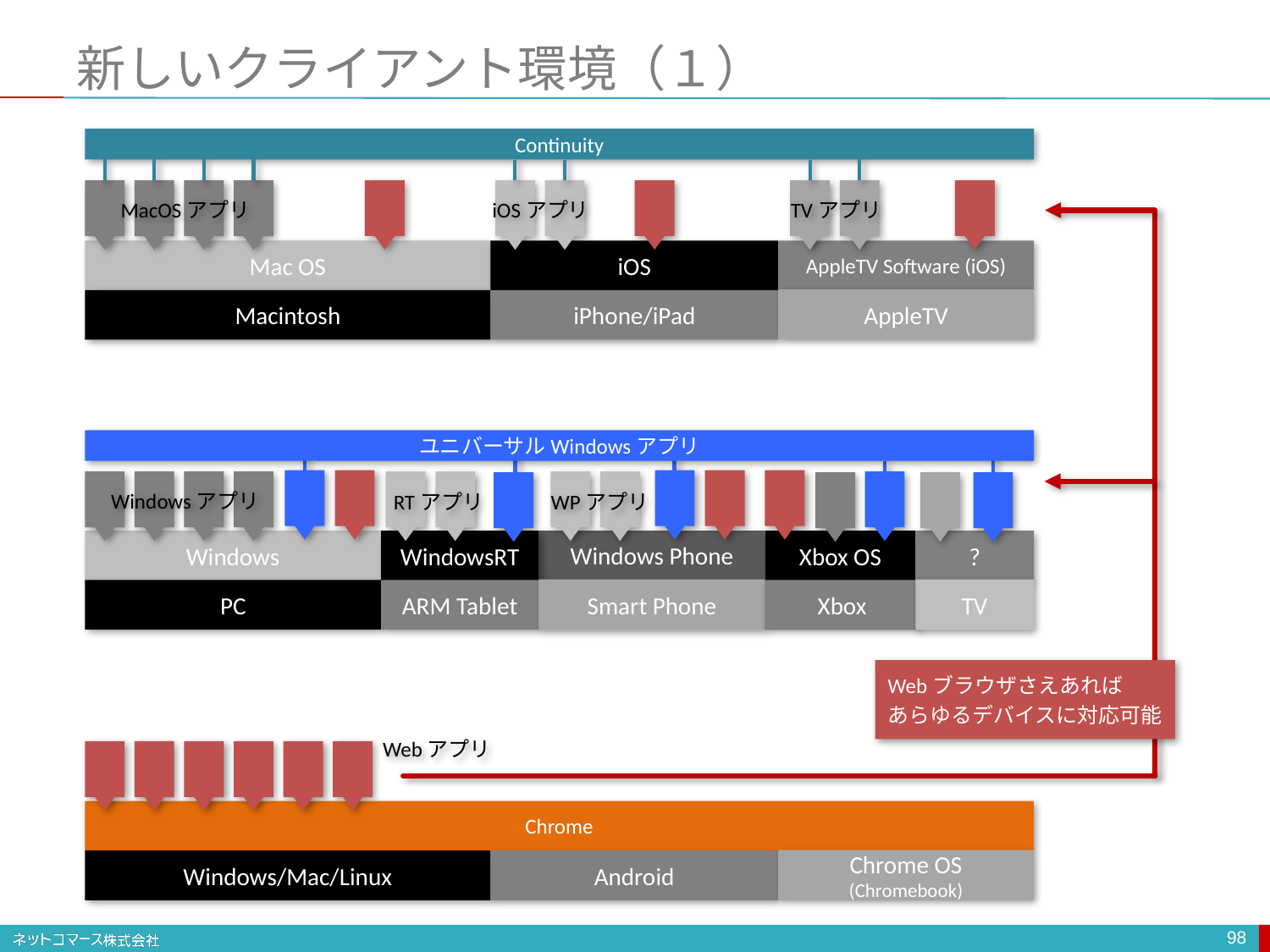

# 新しいクライアント環境（１）
Continuity

MacOSアプリ
iOSアプリ
TVアプリ
Mac OS
iOS
AppleTV Software (iOS)
AppleTV
Macintosh
iPhone/iPad
ユニバーサルWindowsアプリ

Windowsアプリ
RTアプリ
WPアプリ
Xbox OS
?
Windows
WindowsRT
Windows Phone
Smart Phone
TV
PC
ARM Tablet
Xbox
Webブラウザさえあれば
あらゆるデバイスに対応可能
Webアプリ

Chrome
Chrome OS
(Chromebook)
Windows/Mac/Linux
Android
98